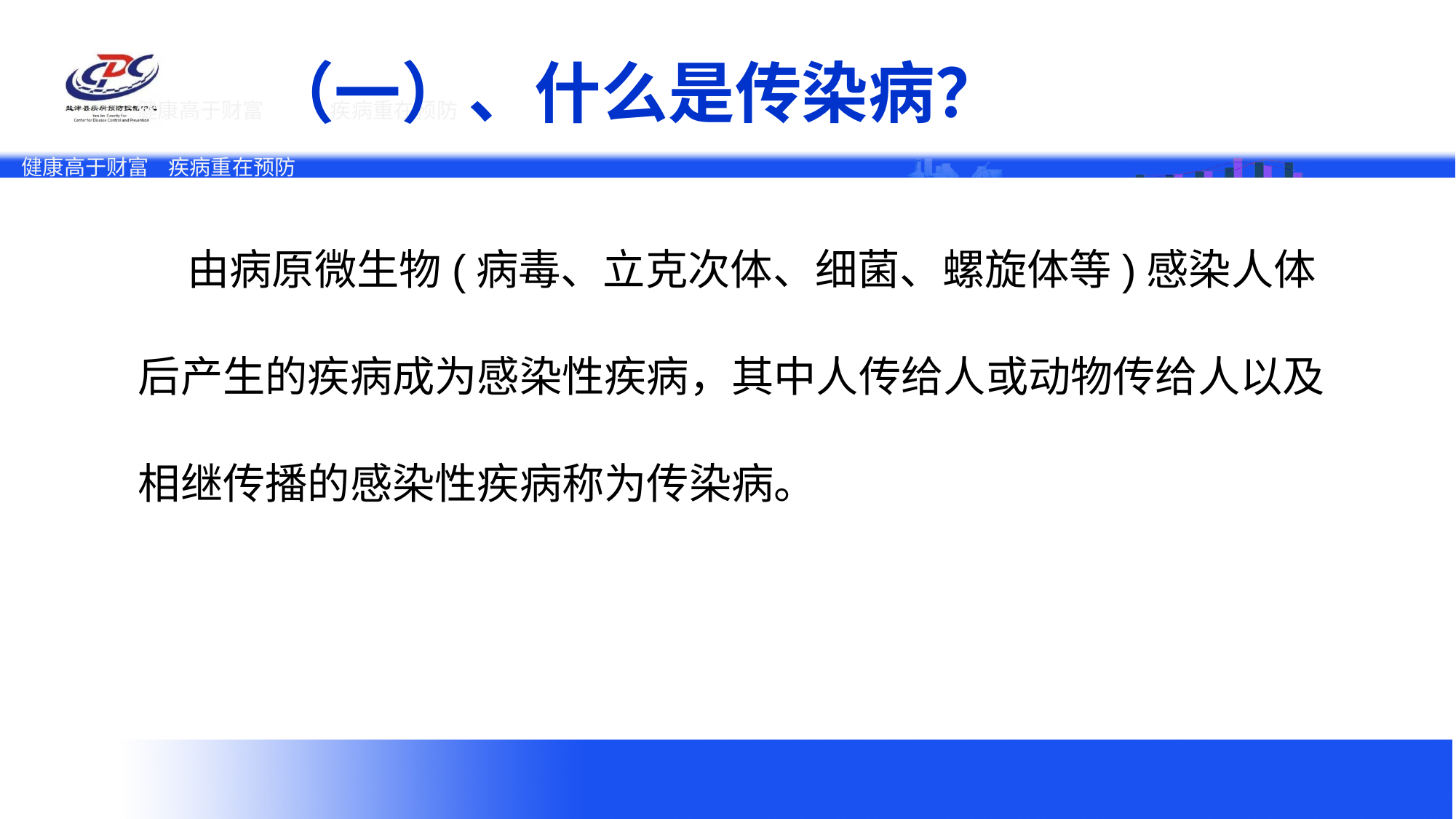

# （一）、什么是传染病？
       由病原微生物(病毒、立克次体、细菌、螺旋体等)感染人体后产生的疾病成为感染性疾病，其中人传给人或动物传给人以及相继传播的感染性疾病称为传染病。